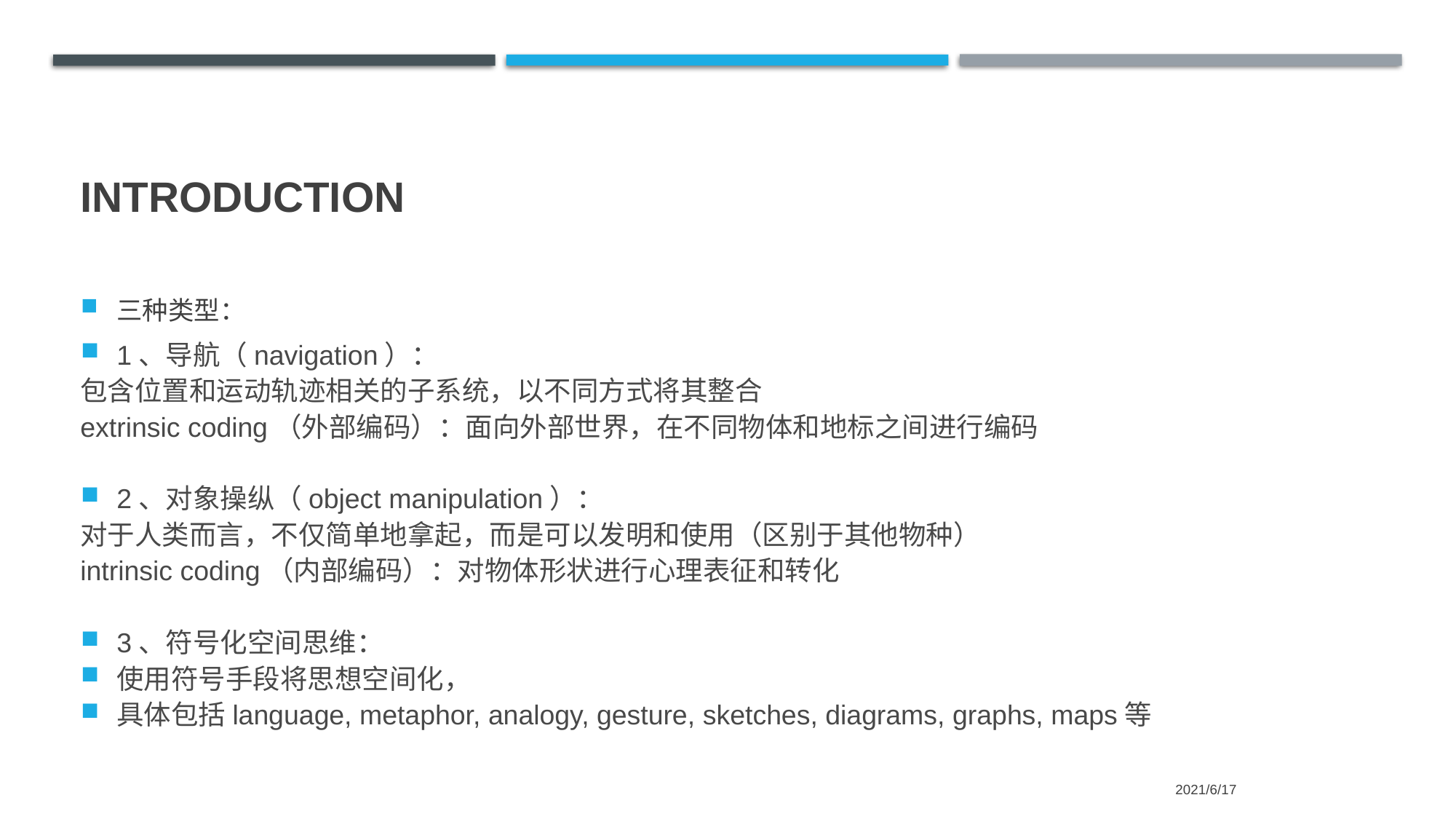

# INTRODUCTION
三种类型：
1、导航（navigation）：
包含位置和运动轨迹相关的子系统，以不同方式将其整合
extrinsic coding（外部编码）：面向外部世界，在不同物体和地标之间进行编码

2、对象操纵（object manipulation）：
对于人类而言，不仅简单地拿起，而是可以发明和使用（区别于其他物种）
intrinsic coding（内部编码）：对物体形状进行心理表征和转化

3、符号化空间思维：
使用符号手段将思想空间化，
具体包括language, metaphor, analogy, gesture, sketches, diagrams, graphs, maps等
2021/6/17